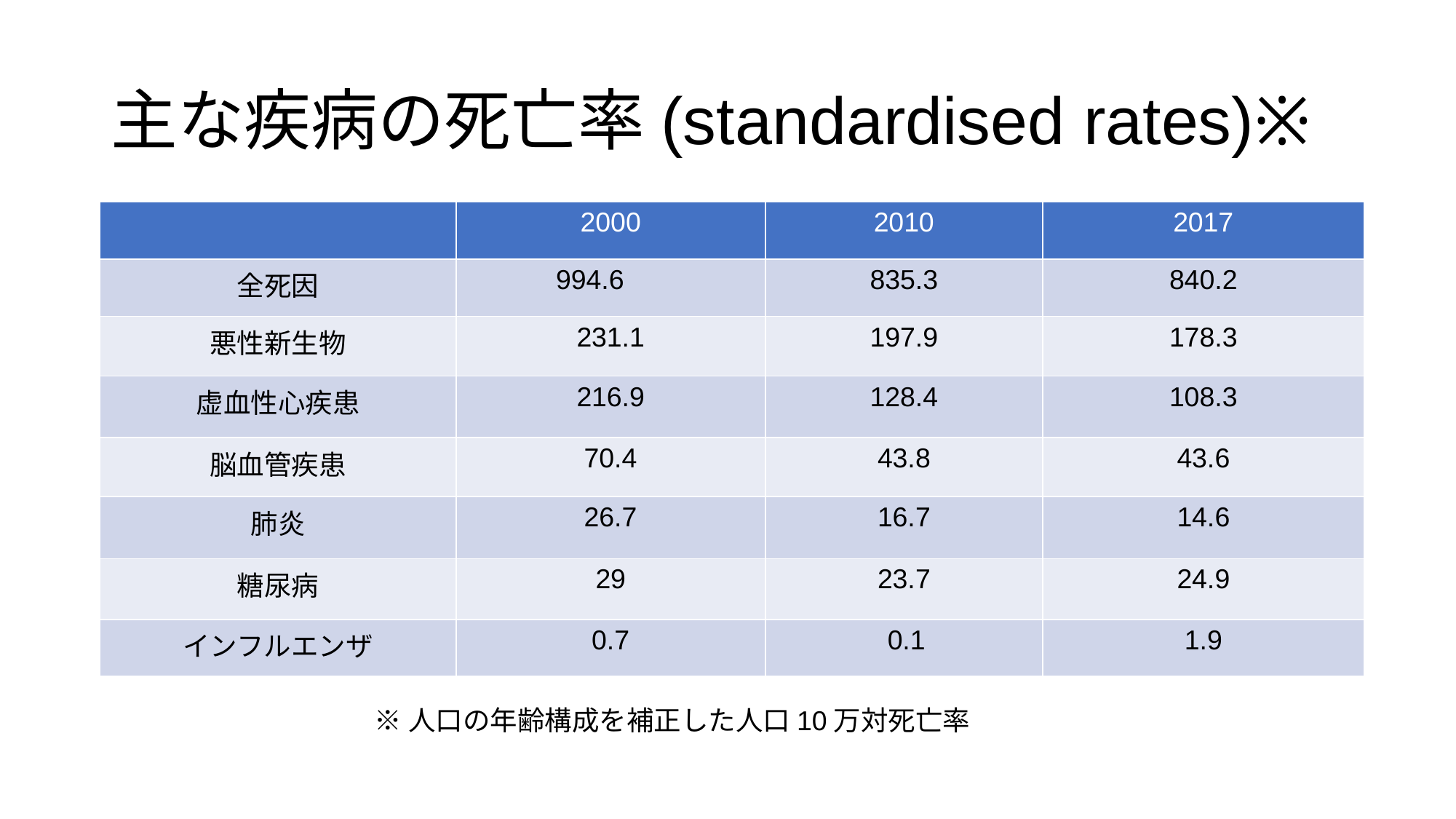

# 主な疾病の死亡率(standardised rates)※
|  | 2000 | 2010 | 2017 |
| --- | --- | --- | --- |
| 全死因 | 994.6 | 835.3 | 840.2 |
| 悪性新生物 | 231.1 | 197.9 | 178.3 |
| 虚血性心疾患 | 216.9 | 128.4 | 108.3 |
| 脳血管疾患 | 70.4 | 43.8 | 43.6 |
| 肺炎 | 26.7 | 16.7 | 14.6 |
| 糖尿病 | 29 | 23.7 | 24.9 |
| インフルエンザ | 0.7 | 0.1 | 1.9 |
※人口の年齢構成を補正した人口10万対死亡率